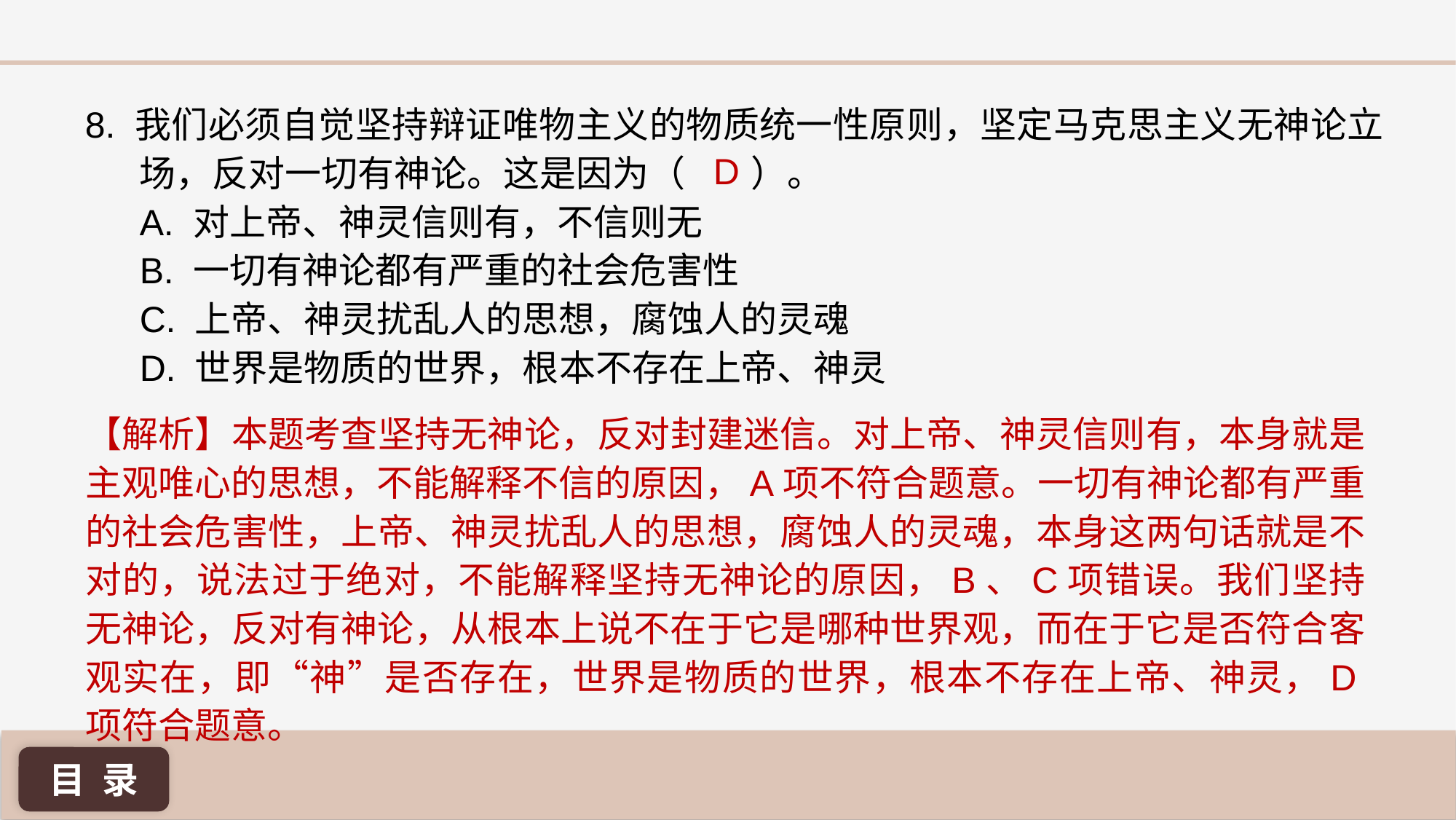

8. 我们必须自觉坚持辩证唯物主义的物质统一性原则，坚定马克思主义无神论立场，反对一切有神论。这是因为（        ）。
A. 对上帝、神灵信则有，不信则无
B. 一切有神论都有严重的社会危害性
C. 上帝、神灵扰乱人的思想，腐蚀人的灵魂
D. 世界是物质的世界，根本不存在上帝、神灵
D
【解析】本题考查坚持无神论，反对封建迷信。对上帝、神灵信则有，本身就是主观唯心的思想，不能解释不信的原因，A项不符合题意。一切有神论都有严重的社会危害性，上帝、神灵扰乱人的思想，腐蚀人的灵魂，本身这两句话就是不对的，说法过于绝对，不能解释坚持无神论的原因，B、C项错误。我们坚持无神论，反对有神论，从根本上说不在于它是哪种世界观，而在于它是否符合客观实在，即“神”是否存在，世界是物质的世界，根本不存在上帝、神灵，D项符合题意。